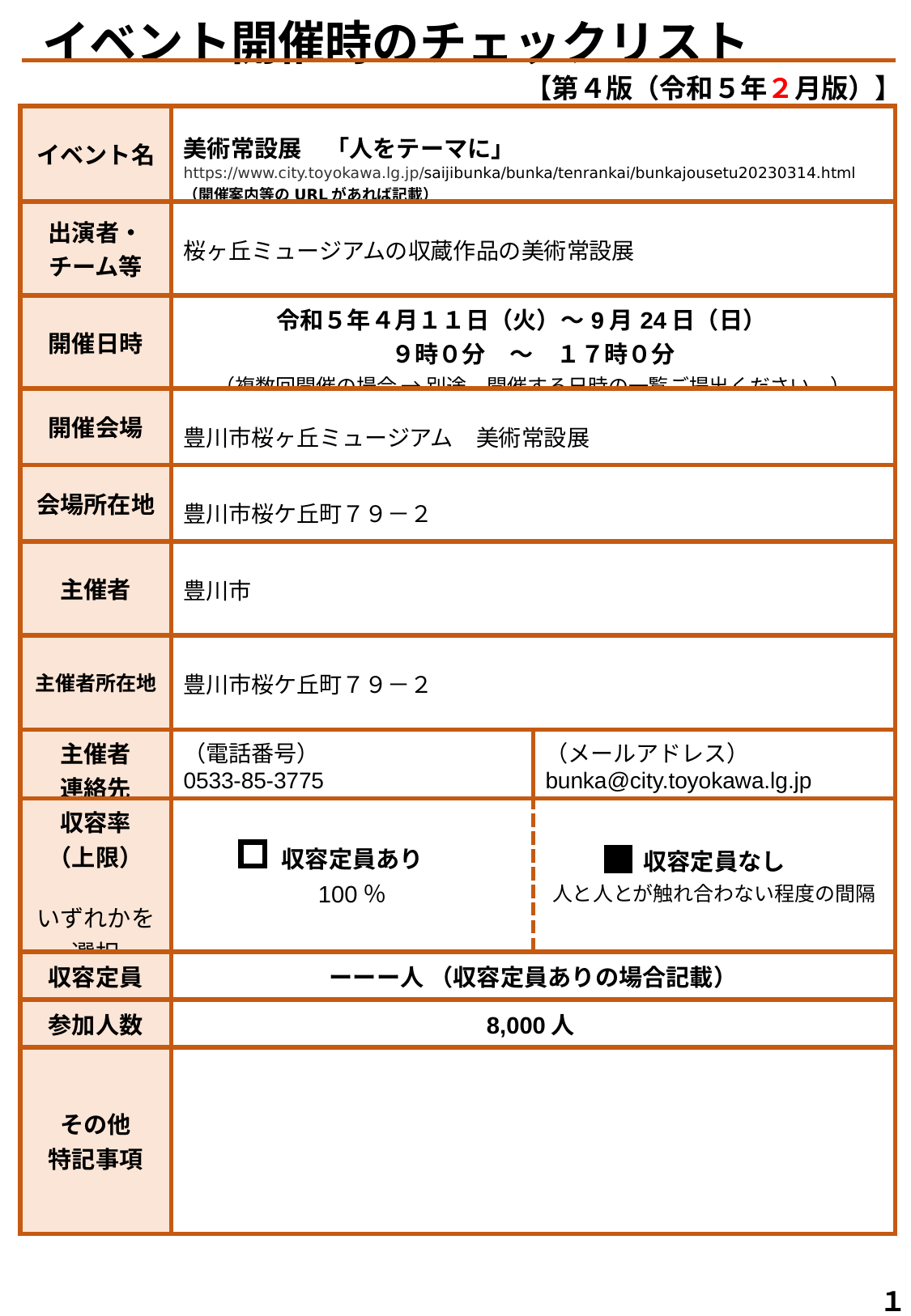

イベント開催時のチェックリスト
【第４版（令和５年２月版）】
| イベント名 | 美術常設展　「人をテーマに」 https://www.city.toyokawa.lg.jp/saijibunka/bunka/tenrankai/bunkajousetu20230314.html （開催案内等のURLがあれば記載） |  |
| --- | --- | --- |
| 出演者・ チーム等 | 桜ヶ丘ミュージアムの収蔵作品の美術常設展 |  |
| 開催日時 | 令和５年４月１１日（火）～9月24日（日）　 ９時０分　～　１７時０分 （複数回開催の場合 → 別途、開催する日時の一覧ご提出ください。） |  |
| 開催会場 | 豊川市桜ヶ丘ミュージアム　美術常設展 |  |
| 会場所在地 | 豊川市桜ケ丘町７９－２ |  |
| 主催者 | 豊川市 |  |
| 主催者所在地 | 豊川市桜ケ丘町７９－２ |  |
| 主催者 連絡先 | （電話番号） 0533-85-3775 | （メールアドレス） bunka@city.toyokawa.lg.jp |
| 収容率 （上限） いずれかを選択 | 収容定員あり 100％ | 収容定員なし 人と人とが触れ合わない程度の間隔 |
| 収容定員 | ーーー人 （収容定員ありの場合記載） |  |
| 参加人数 | 8,000人 |  |
| その他 特記事項 |  |  |

１